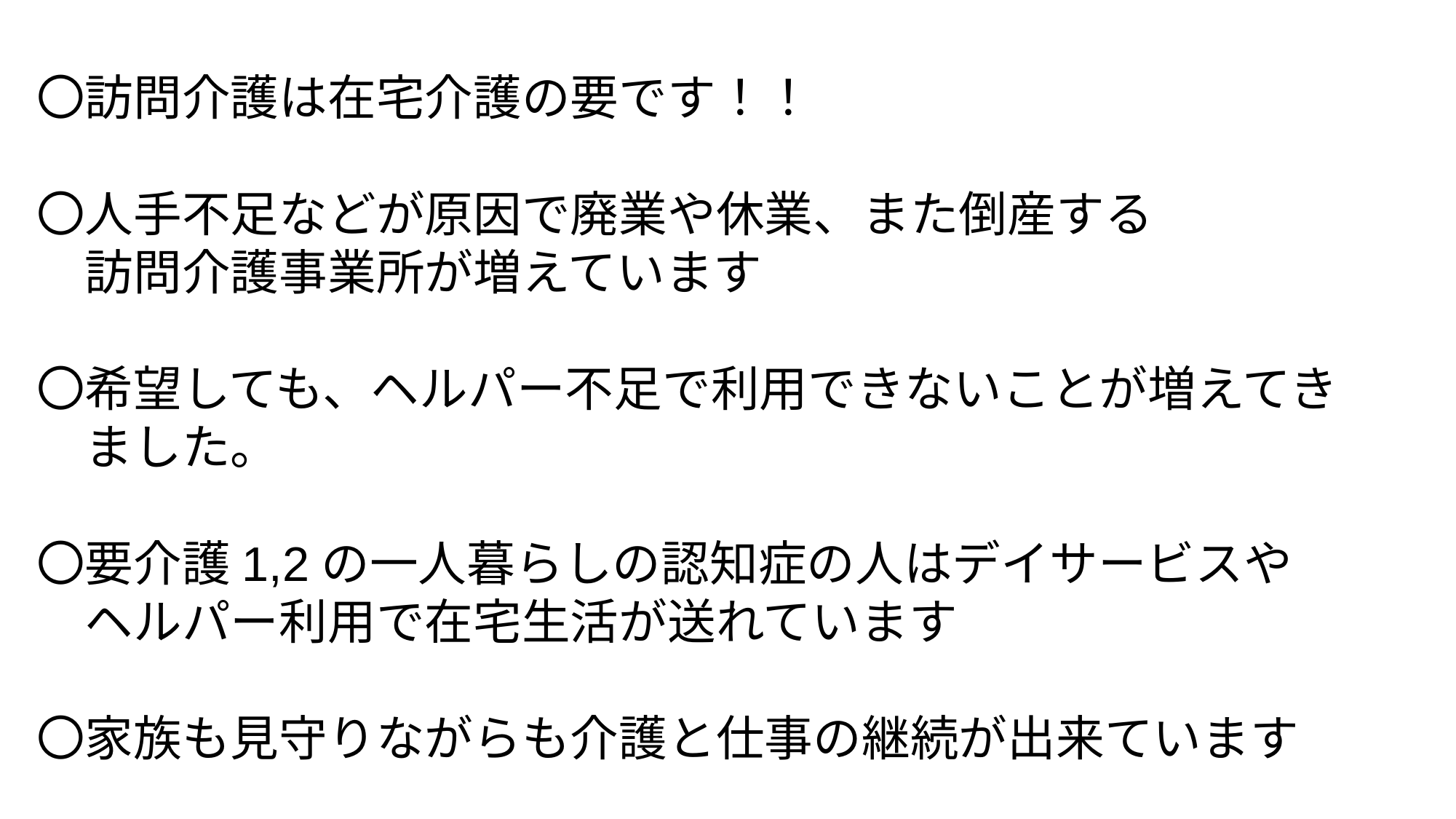

〇訪問介護は在宅介護の要です！！

〇人手不足などが原因で廃業や休業、また倒産する
　訪問介護事業所が増えています

〇希望しても、ヘルパー不足で利用できないことが増えてき
　ました。

〇要介護1,2の一人暮らしの認知症の人はデイサービスや
　ヘルパー利用で在宅生活が送れています

〇家族も見守りながらも介護と仕事の継続が出来ています